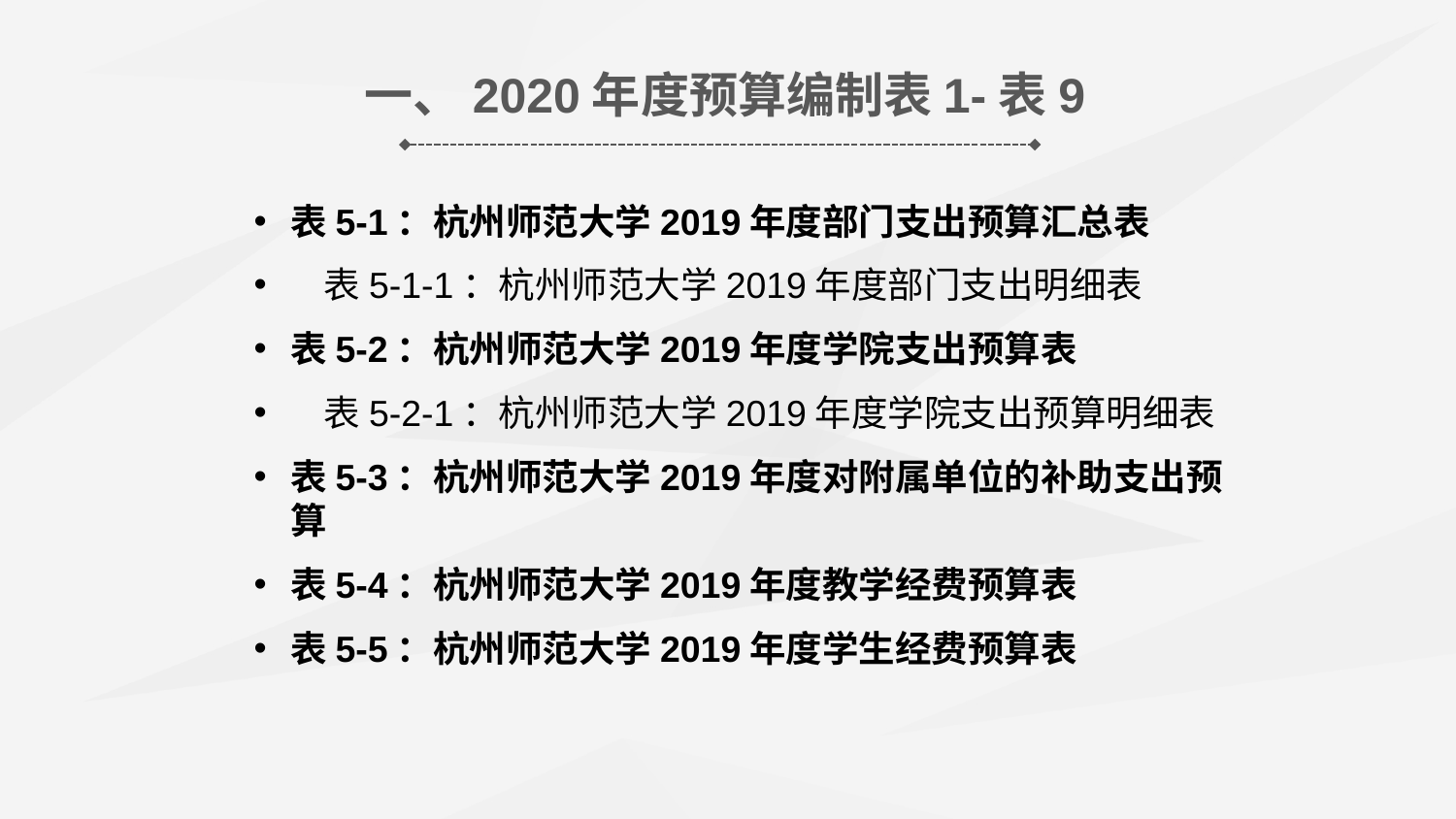

一、2020年度预算编制表1-表9
表5-1：杭州师范大学2019年度部门支出预算汇总表
   表5-1-1：杭州师范大学2019年度部门支出明细表
表5-2：杭州师范大学2019年度学院支出预算表
   表5-2-1：杭州师范大学2019年度学院支出预算明细表
表5-3：杭州师范大学2019年度对附属单位的补助支出预算
表5-4：杭州师范大学2019年度教学经费预算表
表5-5：杭州师范大学2019年度学生经费预算表